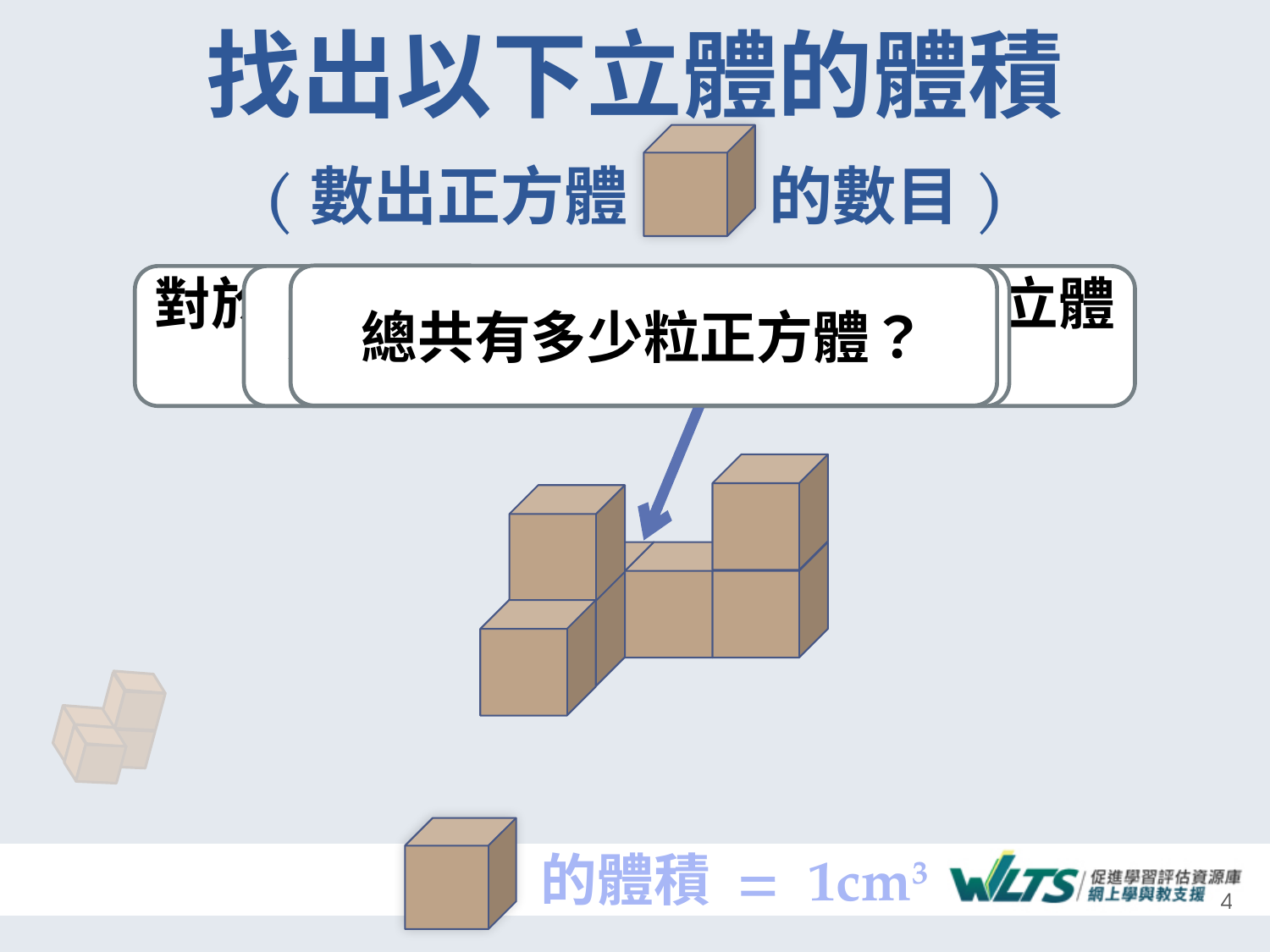

# 找出以下立體的體積 (數出正方體　　 的數目)

總共有多少粒正方體？
對於複雜一點的立體，我們可以把立體分拆並數出正方體的數目
是否留意到後面這一粒呢？
分拆並數出立體數目是找出立體體積的方法之一
答案：7 cm3

的體積 =  1cm3

4